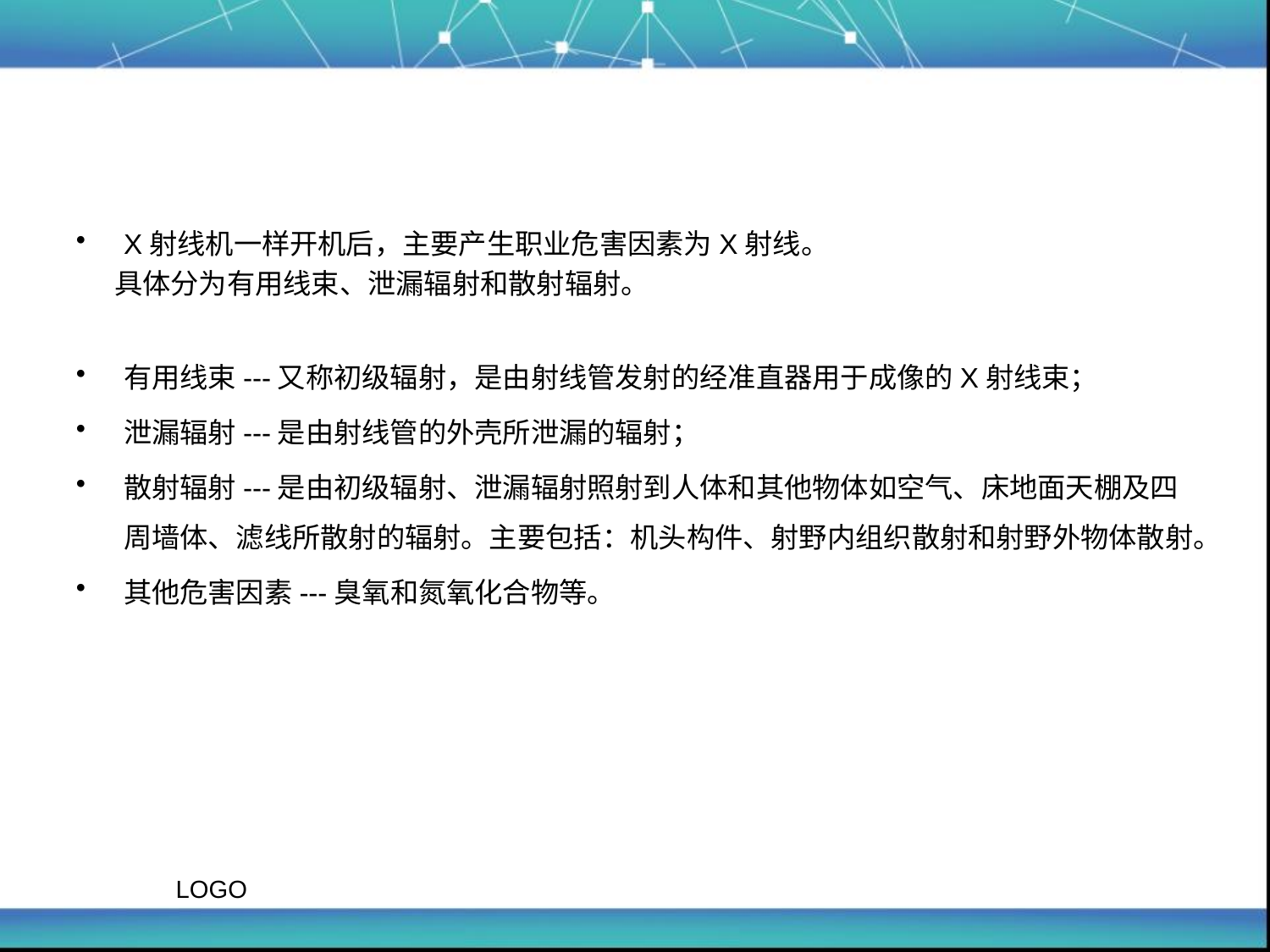

#
X射线机一样开机后，主要产生职业危害因素为X射线。
     具体分为有用线束、泄漏辐射和散射辐射。

有用线束---又称初级辐射，是由射线管发射的经准直器用于成像的X射线束；
泄漏辐射---是由射线管的外壳所泄漏的辐射；
散射辐射---是由初级辐射、泄漏辐射照射到人体和其他物体如空气、床地面天棚及四周墙体、滤线所散射的辐射。主要包括：机头构件、射野内组织散射和射野外物体散射。
其他危害因素---臭氧和氮氧化合物等。

LOGO